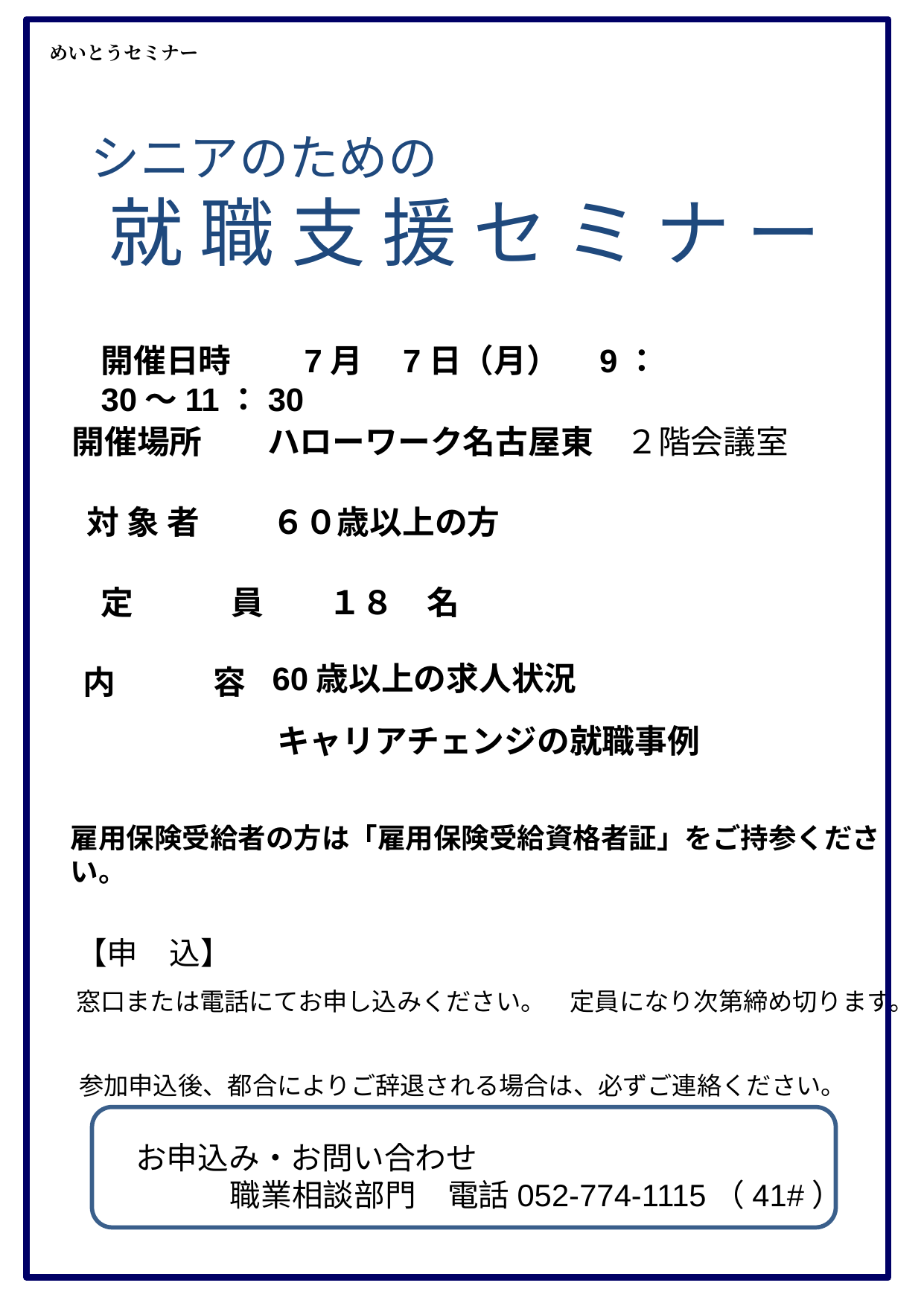

めいとうセミナー

　シニアのための
   就 職 支 援 セ ミ ナ ー

開催日時　　7月　7日（月）　9：30～11：30
開催場所　　ハローワーク名古屋東　２階会議室
対 象 者 　　６０歳以上の方

定　　　員　　１８　名

 60歳以上の求人状況

 キャリアチェンジの就職事例
内　　　容
雇用保険受給者の方は「雇用保険受給資格者証」をご持参ください。
　【申　込】

　窓口または電話にてお申し込みください。　定員になり次第締め切ります。

　参加申込後、都合によりご辞退される場合は、必ずご連絡ください。

お申込み・お問い合わせ
職業相談部門　電話052-774-1115（41#）